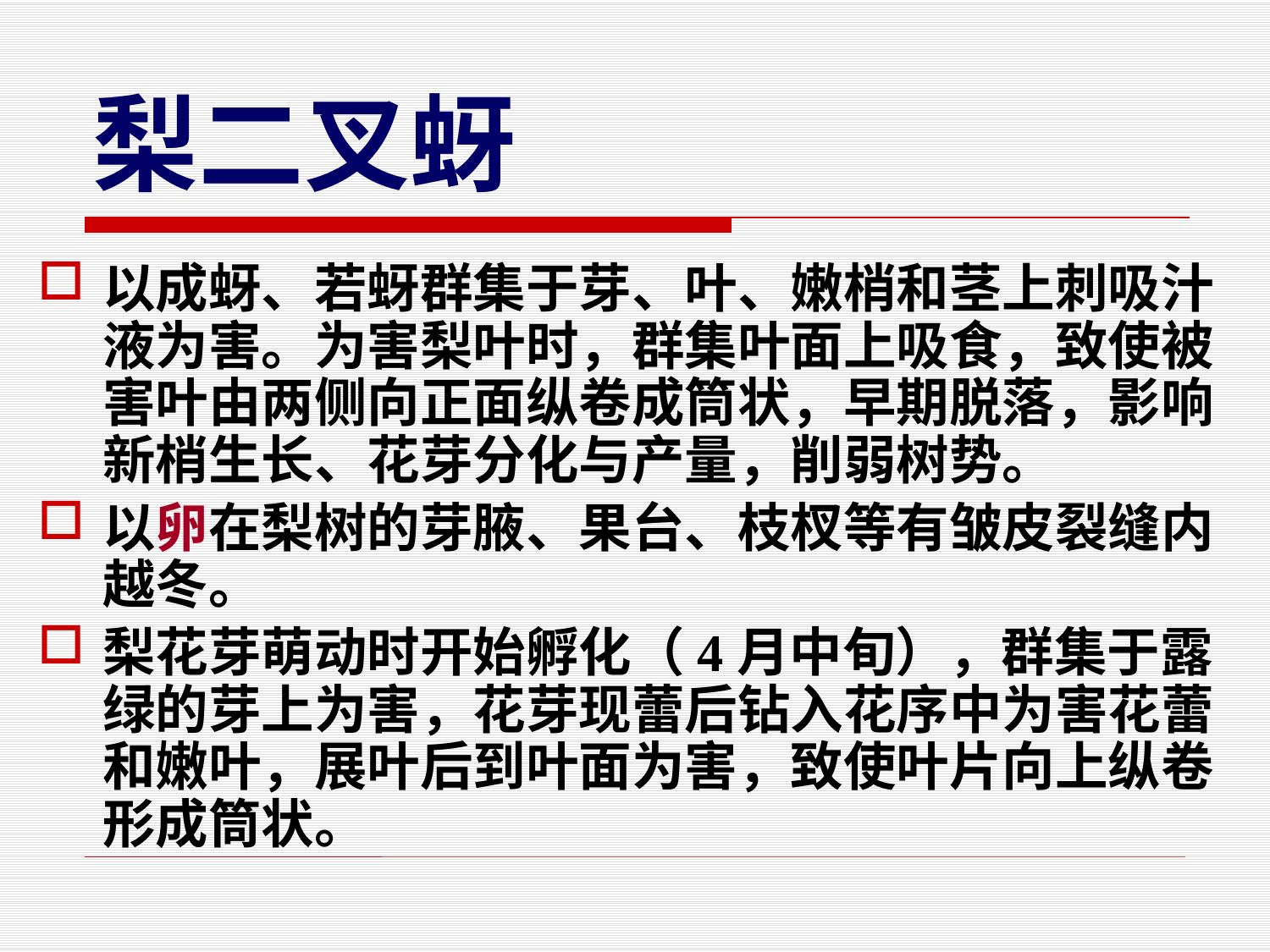

# 梨二叉蚜
以成蚜、若蚜群集于芽、叶、嫩梢和茎上刺吸汁液为害。为害梨叶时，群集叶面上吸食，致使被害叶由两侧向正面纵卷成筒状，早期脱落，影响新梢生长、花芽分化与产量，削弱树势。
以卵在梨树的芽腋、果台、枝杈等有皱皮裂缝内越冬。
梨花芽萌动时开始孵化（4月中旬），群集于露绿的芽上为害，花芽现蕾后钻入花序中为害花蕾和嫩叶，展叶后到叶面为害，致使叶片向上纵卷形成筒状。